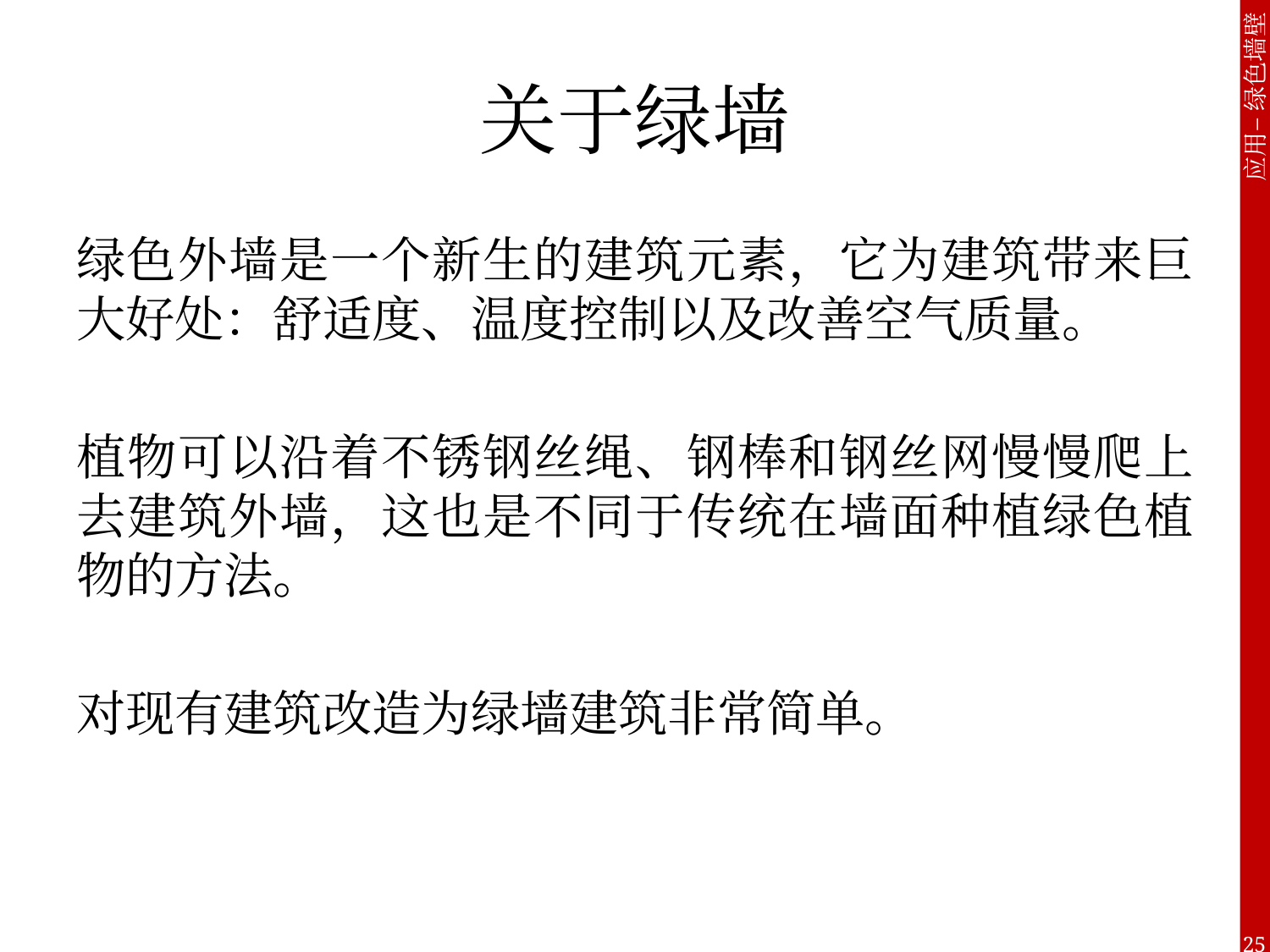

# 关于绿墙
绿色外墙是一个新生的建筑元素，它为建筑带来巨大好处：舒适度、温度控制以及改善空气质量。

植物可以沿着不锈钢丝绳、钢棒和钢丝网慢慢爬上去建筑外墙，这也是不同于传统在墙面种植绿色植物的方法。

对现有建筑改造为绿墙建筑非常简单。
25